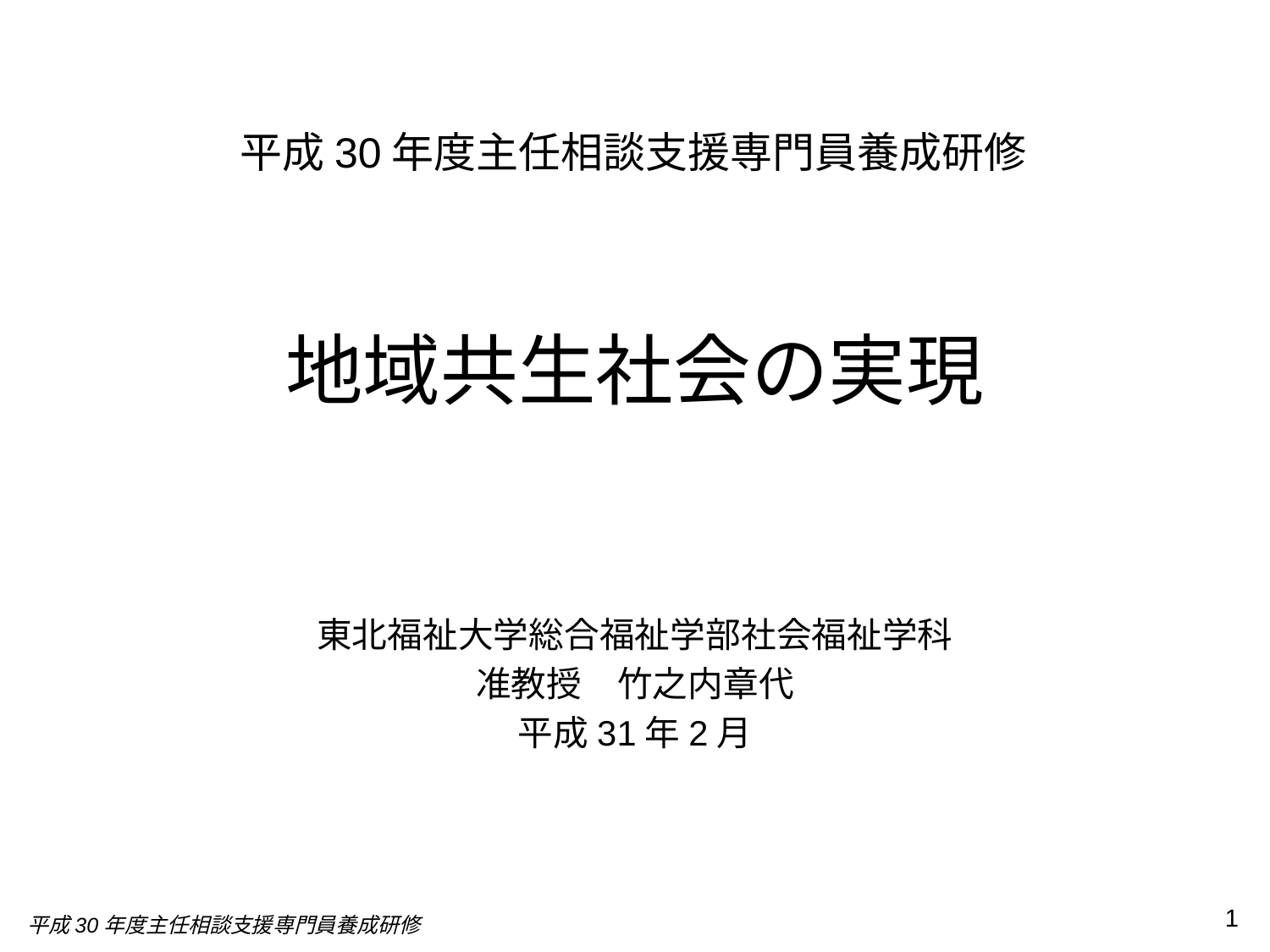

# 平成30年度主任相談支援専門員養成研修
地域共生社会の実現
東北福祉大学総合福祉学部社会福祉学科
准教授　竹之内章代
平成31年2月

1
平成30年度主任相談支援専門員養成研修